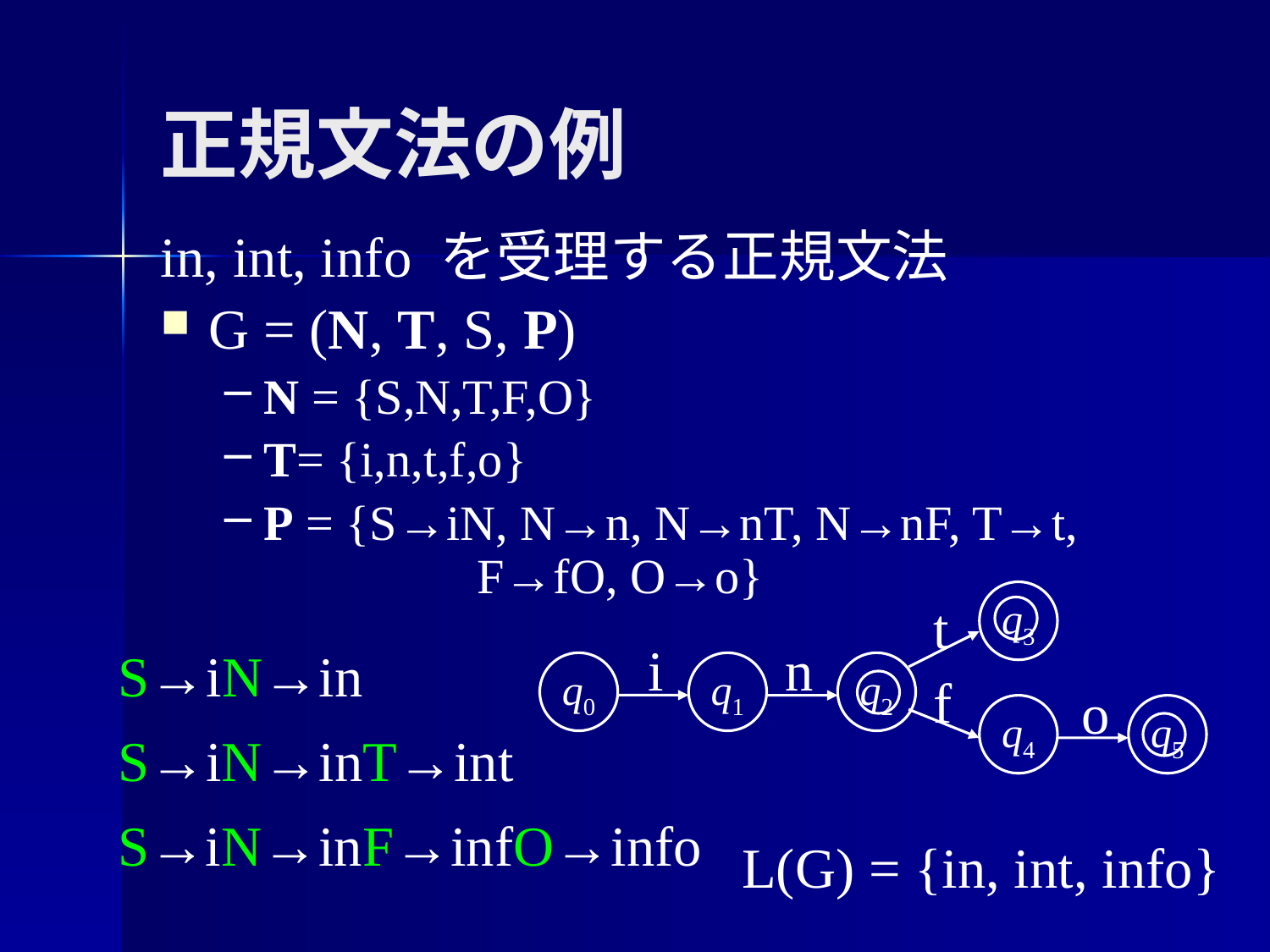

# 正規文法の例
in, int, info を受理する正規文法
G = (N, T, S, P)
N = {S,N,T,F,O}
T= {i,n,t,f,o}
P = {S→iN, N→n, N→nT, N→nF, T→t,    	  	       F→fO, O→o}
q3
t

i
n

q0
q1
q2
f

o

q4
q5

S→iN→in
S→iN→inT→int
S→iN→inF→infO→info
L(G) = {in, int, info}